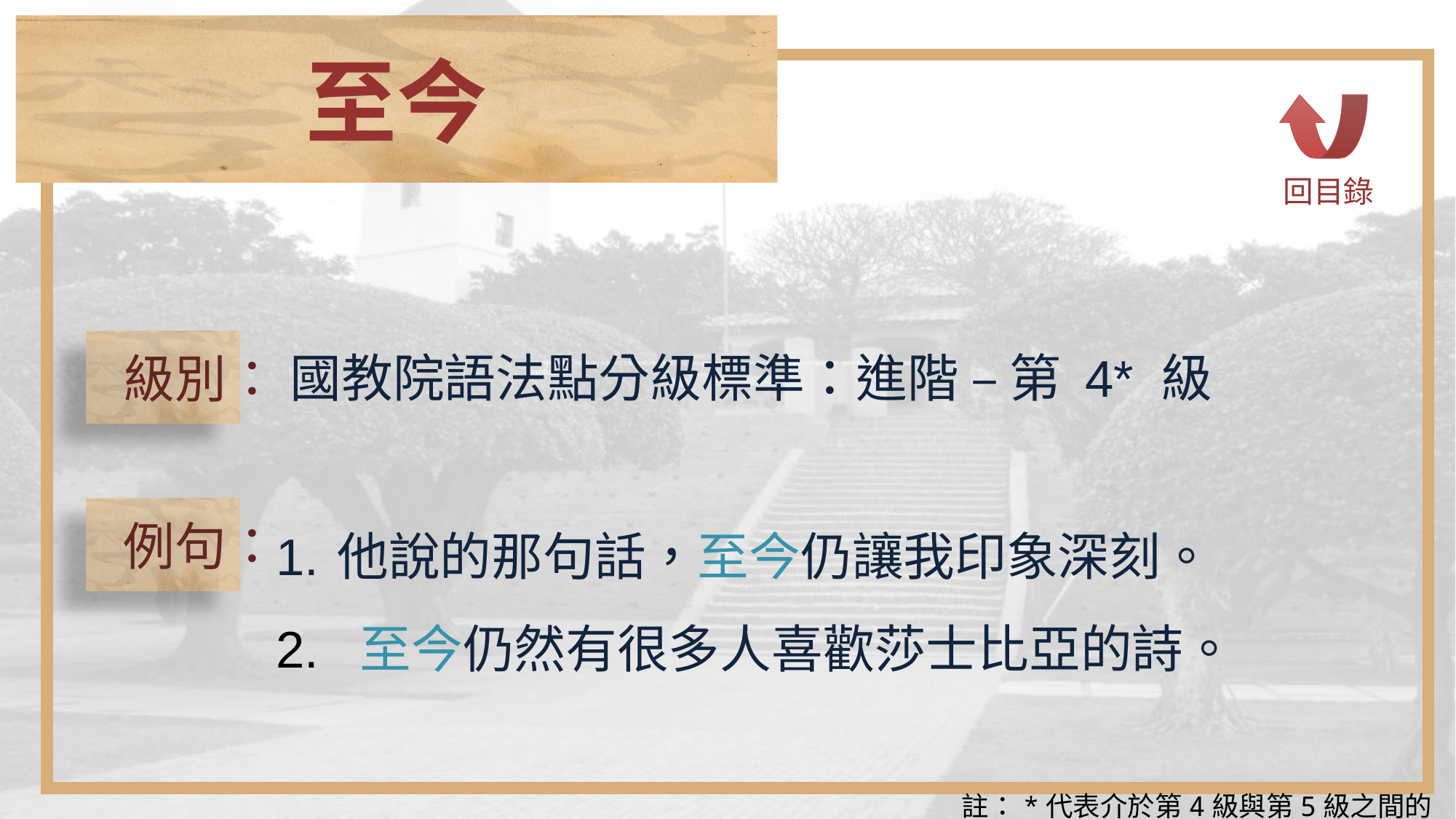

至今

回目錄
 級別：
國教院語法點分級標準：進階 – 第 4* 級
 例句：
他說的那句話，至今仍讓我印象深刻。
2.  至今仍然有很多人喜歡莎士比亞的詩。
註：*代表介於第4級與第5級之間的語法